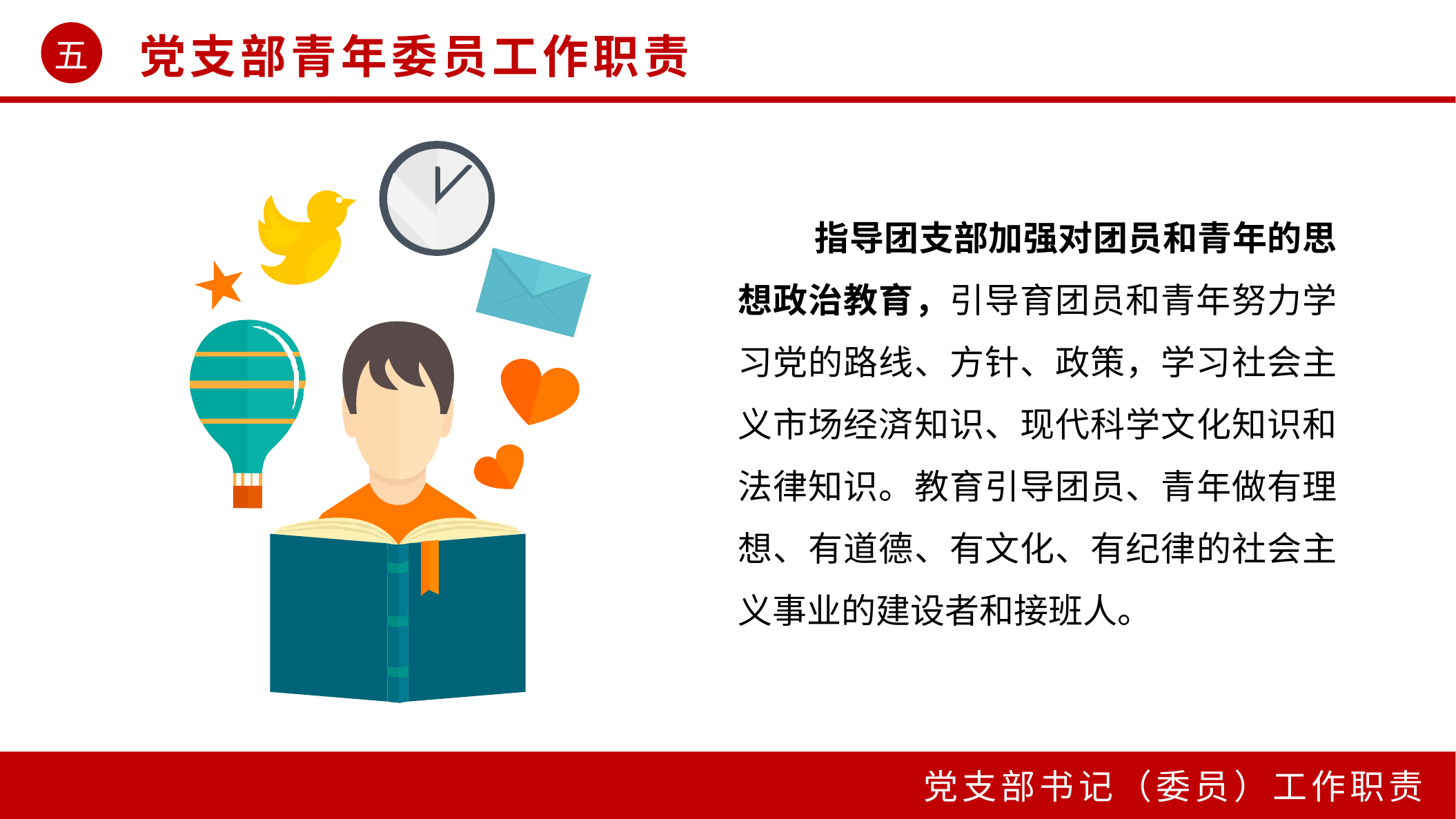

五
党支部青年委员工作职责

  指导团支部加强对团员和青年的思想政治教育，引导育团员和青年努力学习党的路线、方针、政策，学习社会主义市场经済知识、现代科学文化知识和法律知识。教育引导团员、青年做有理想、有道德、有文化、有纪律的社会主义事业的建设者和接班人。

党支部书记（委员）工作职责